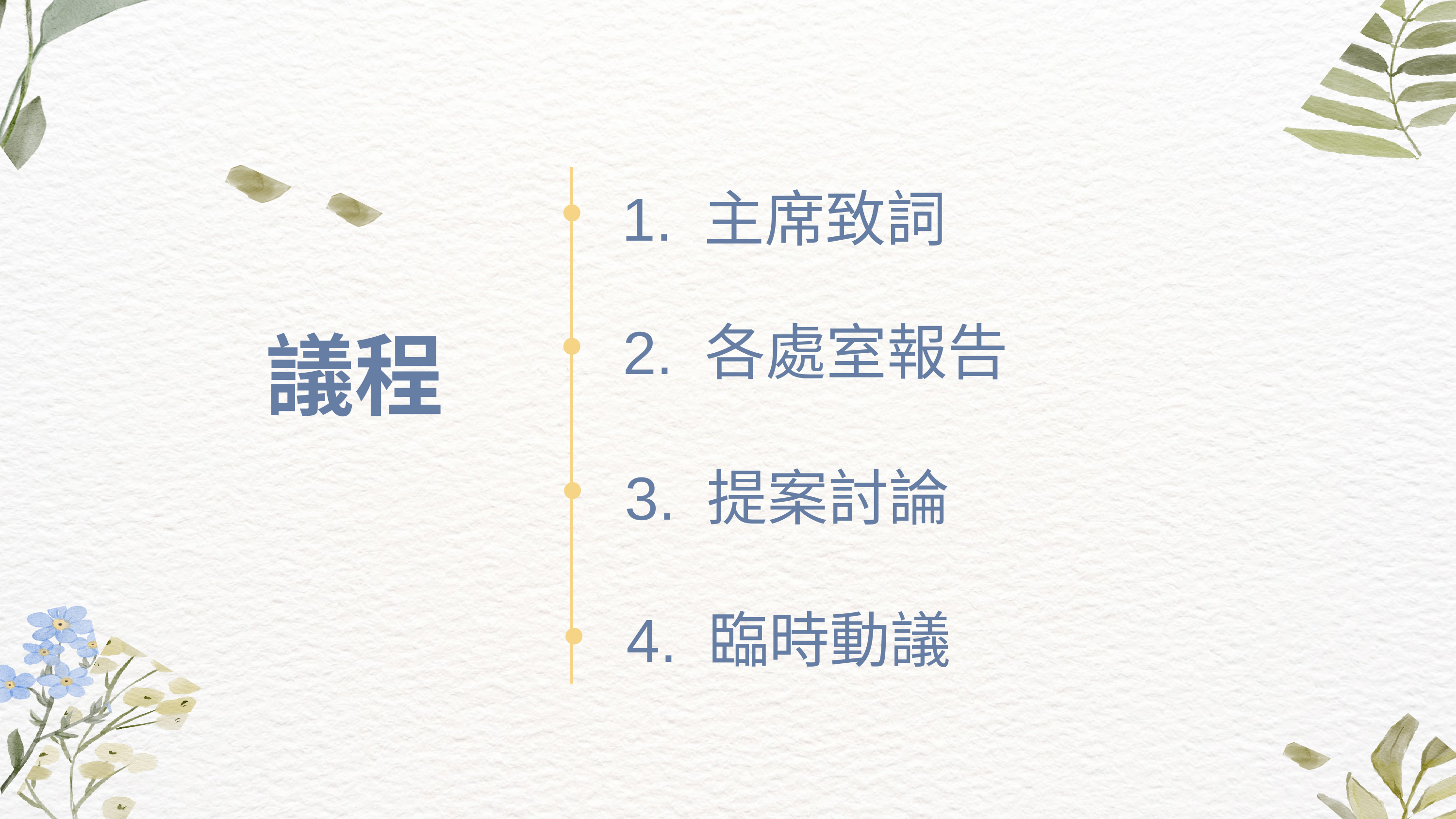

1. 主席致詞

議程
2. 各處室報告

3. 提案討論

4. 臨時動議